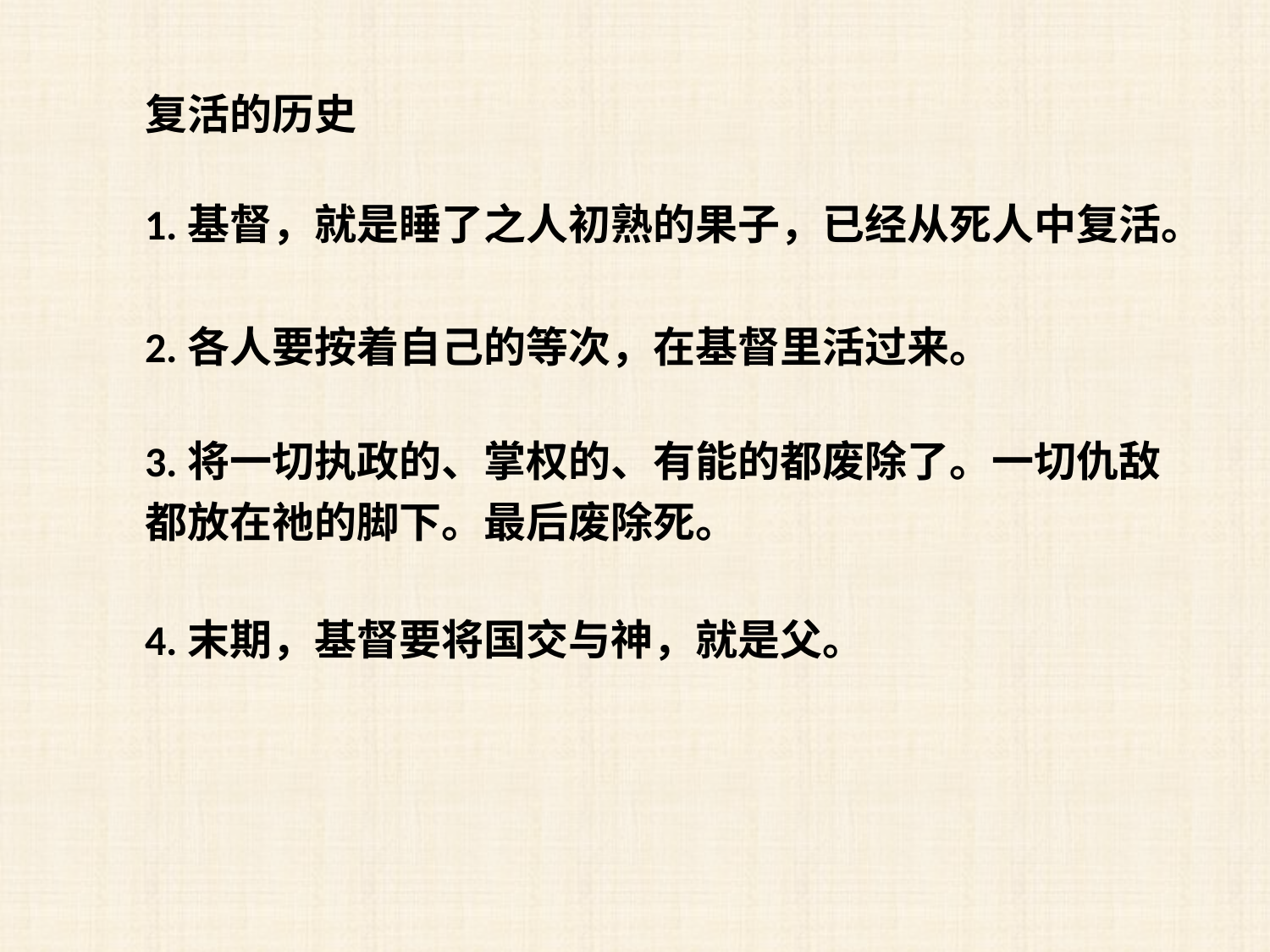

复活的历史
1.基督，就是睡了之人初熟的果子，已经从死人中复活。
2.各人要按着自己的等次，在基督里活过来。
3.将一切执政的、掌权的、有能的都废除了。一切仇敌都放在祂的脚下。最后废除死。
4.末期，基督要将国交与神，就是父。